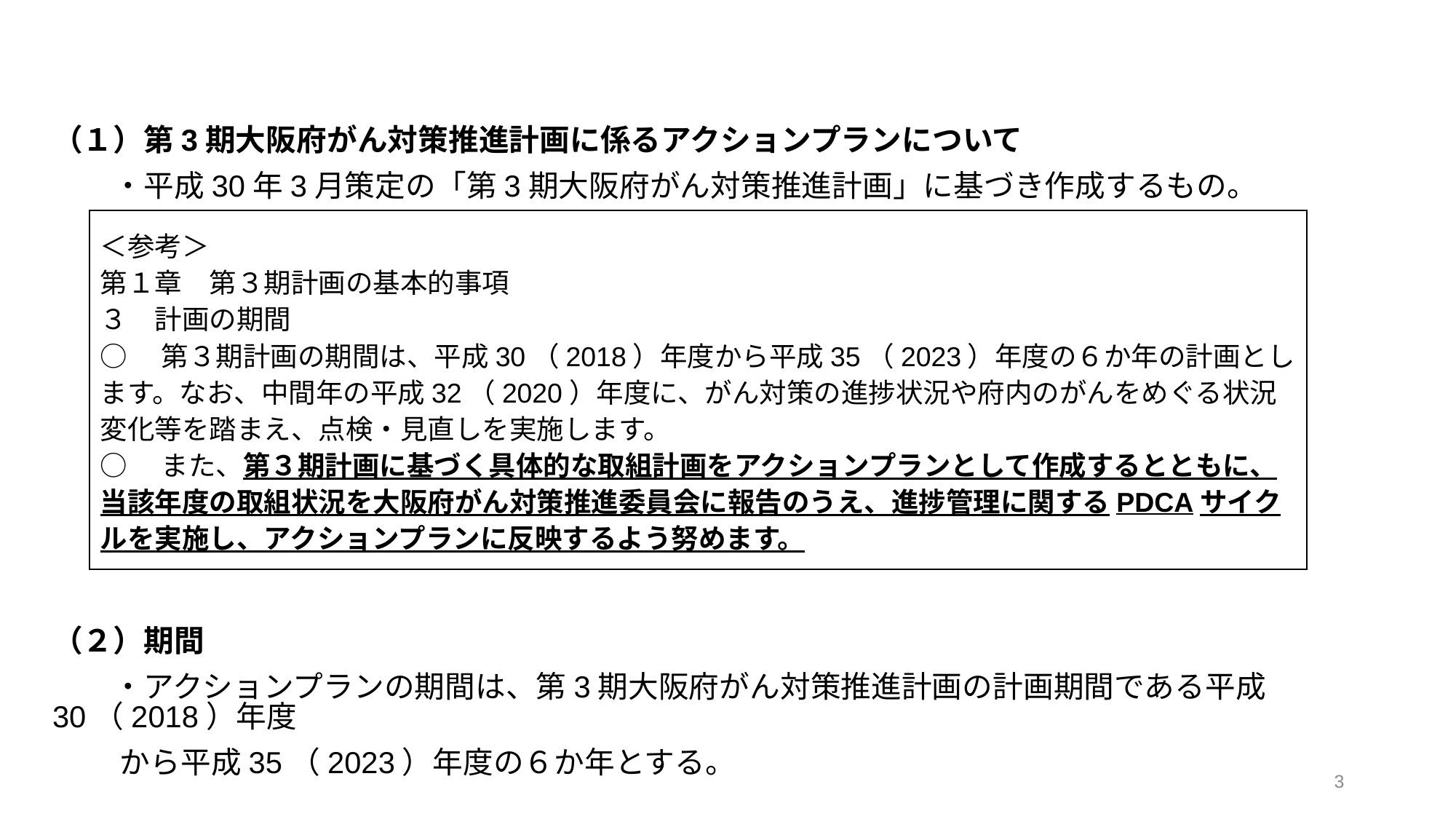

（１）第3期大阪府がん対策推進計画に係るアクションプランについて
　　・平成30年3月策定の「第3期大阪府がん対策推進計画」に基づき作成するもの。

（２）期間
　　・アクションプランの期間は、第3期大阪府がん対策推進計画の計画期間である平成30（2018）年度
　　 から平成35（2023）年度の６か年とする。
＜参考＞
第１章　第３期計画の基本的事項
３　計画の期間
○　第３期計画の期間は、平成30（2018）年度から平成35（2023）年度の６か年の計画とします。なお、中間年の平成32（2020）年度に、がん対策の進捗状況や府内のがんをめぐる状況変化等を踏まえ、点検・見直しを実施します。
○　また、第３期計画に基づく具体的な取組計画をアクションプランとして作成するとともに、当該年度の取組状況を大阪府がん対策推進委員会に報告のうえ、進捗管理に関するPDCAサイクルを実施し、アクションプランに反映するよう努めます。
3